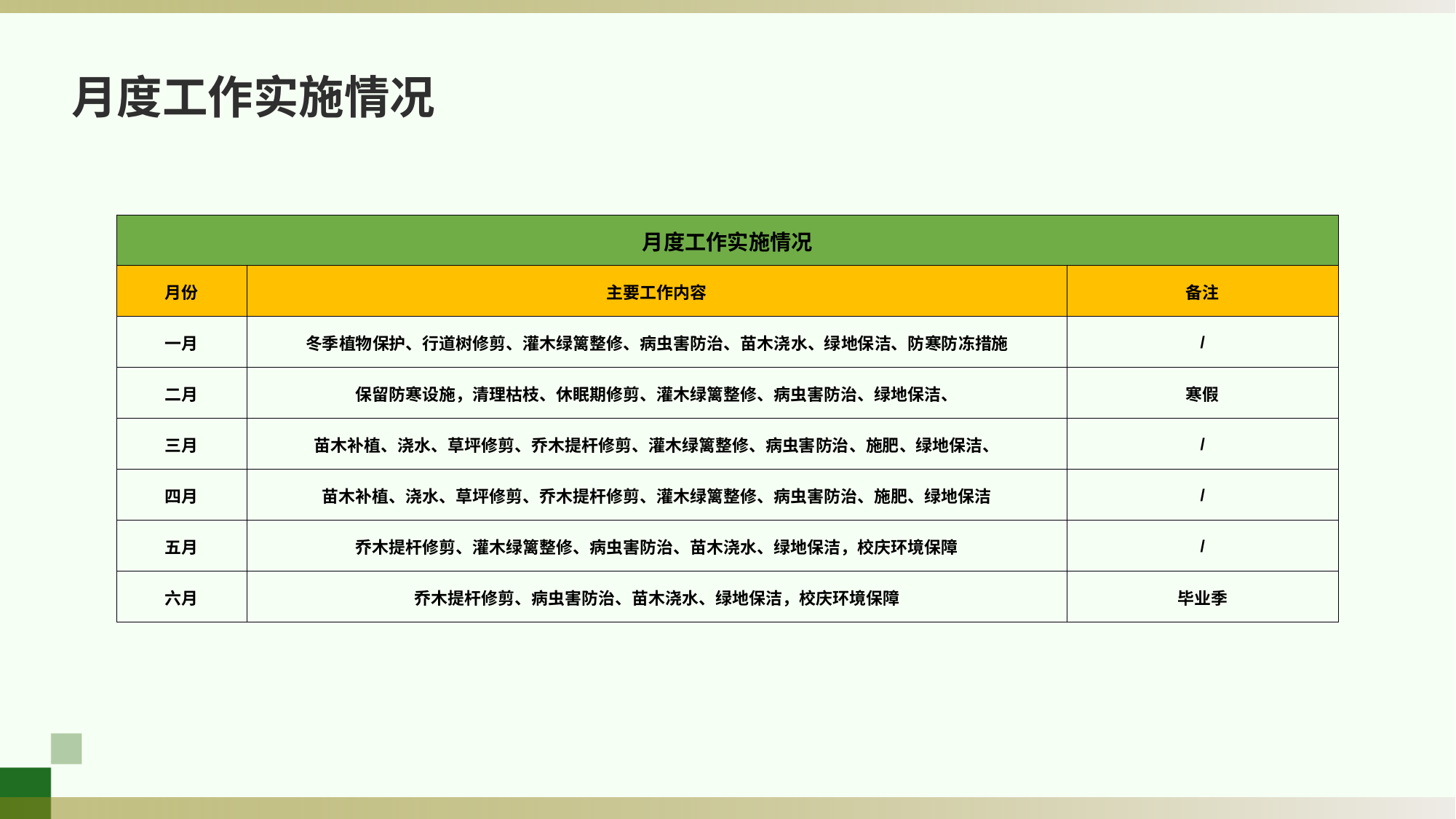

月度工作实施情况
| 月度工作实施情况 | 月度工作实施情况 | 月度工作实施情况 |
| --- | --- | --- |
| 月份 | 主要工作内容 | 备注 |
| 一月 | 冬季植物保护、行道树修剪、灌木绿篱整修、病虫害防治、苗木浇水、绿地保洁、防寒防冻措施 | / |
| 二月 | 保留防寒设施，清理枯枝、休眠期修剪、灌木绿篱整修、病虫害防治、绿地保洁、 | 寒假 |
| 三月 | 苗木补植、浇水、草坪修剪、乔木提杆修剪、灌木绿篱整修、病虫害防治、施肥、绿地保洁、 | / |
| 四月 | 苗木补植、浇水、草坪修剪、乔木提杆修剪、灌木绿篱整修、病虫害防治、施肥、绿地保洁 | / |
| 五月 | 乔木提杆修剪、灌木绿篱整修、病虫害防治、苗木浇水、绿地保洁，校庆环境保障 | / |
| 六月 | 乔木提杆修剪、病虫害防治、苗木浇水、绿地保洁，校庆环境保障 | 毕业季 |